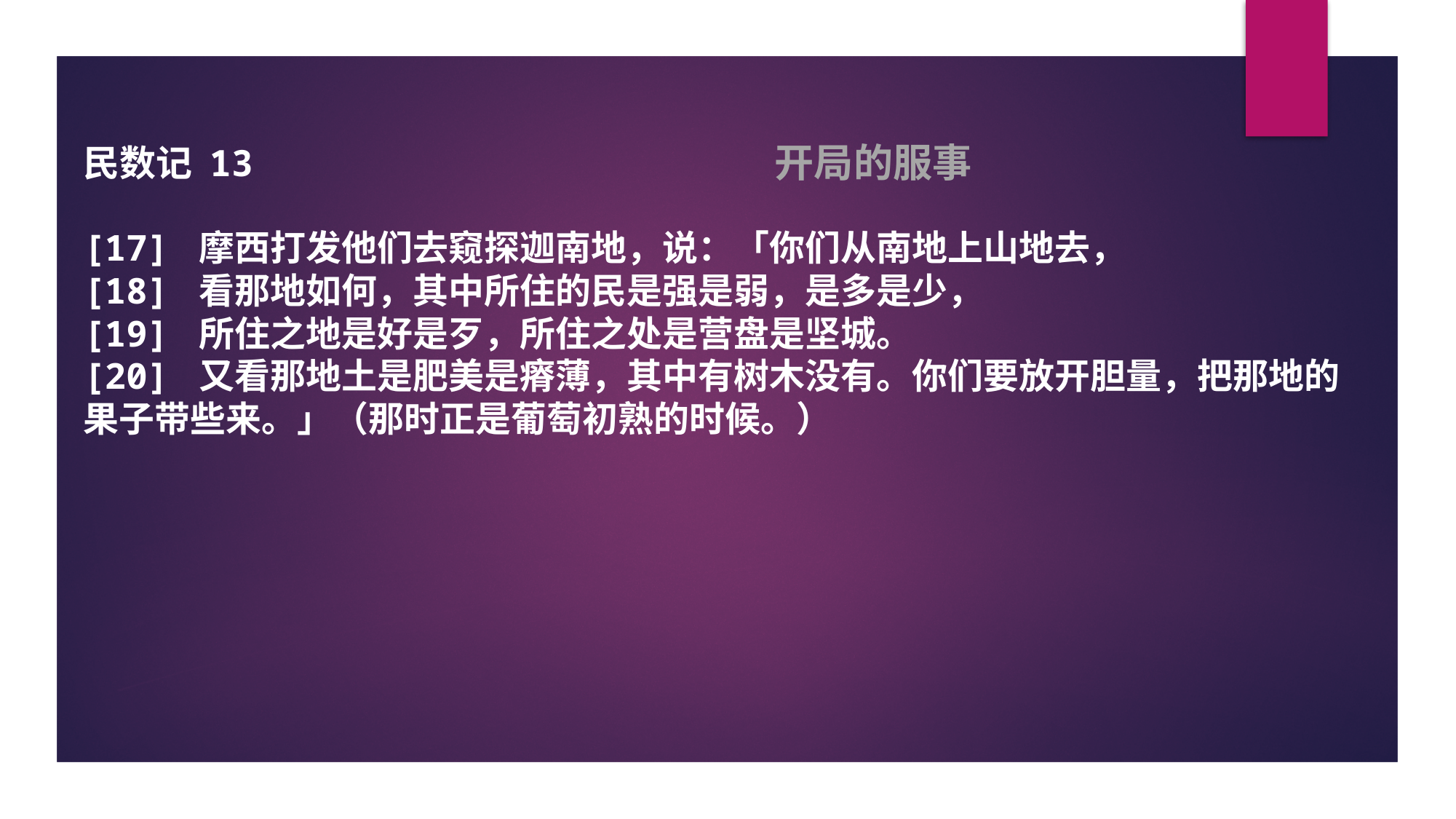

开局的服事

民数记 13

[17] 摩西打发他们去窥探迦南地，说：「你们从南地上山地去，
[18] 看那地如何，其中所住的民是强是弱，是多是少，
[19] 所住之地是好是歹，所住之处是营盘是坚城。
[20] 又看那地土是肥美是瘠薄，其中有树木没有。你们要放开胆量，把那地的果子带些来。」（那时正是葡萄初熟的时候。）